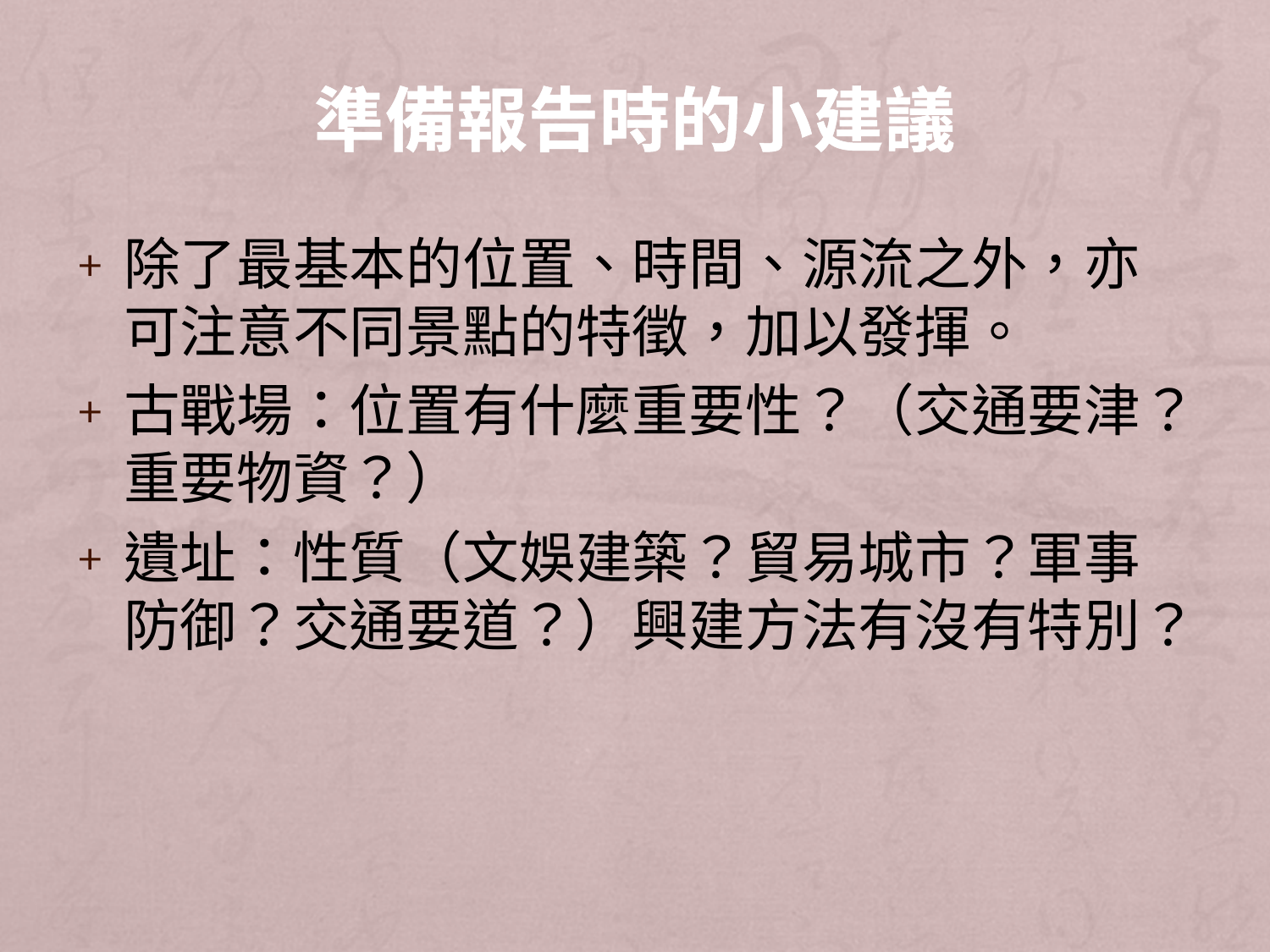

# 準備報告時的小建議
除了最基本的位置、時間、源流之外，亦可注意不同景點的特徵，加以發揮。
古戰場：位置有什麼重要性？（交通要津？重要物資？）
遺址：性質（文娛建築？貿易城市？軍事防御？交通要道？）興建方法有沒有特別？